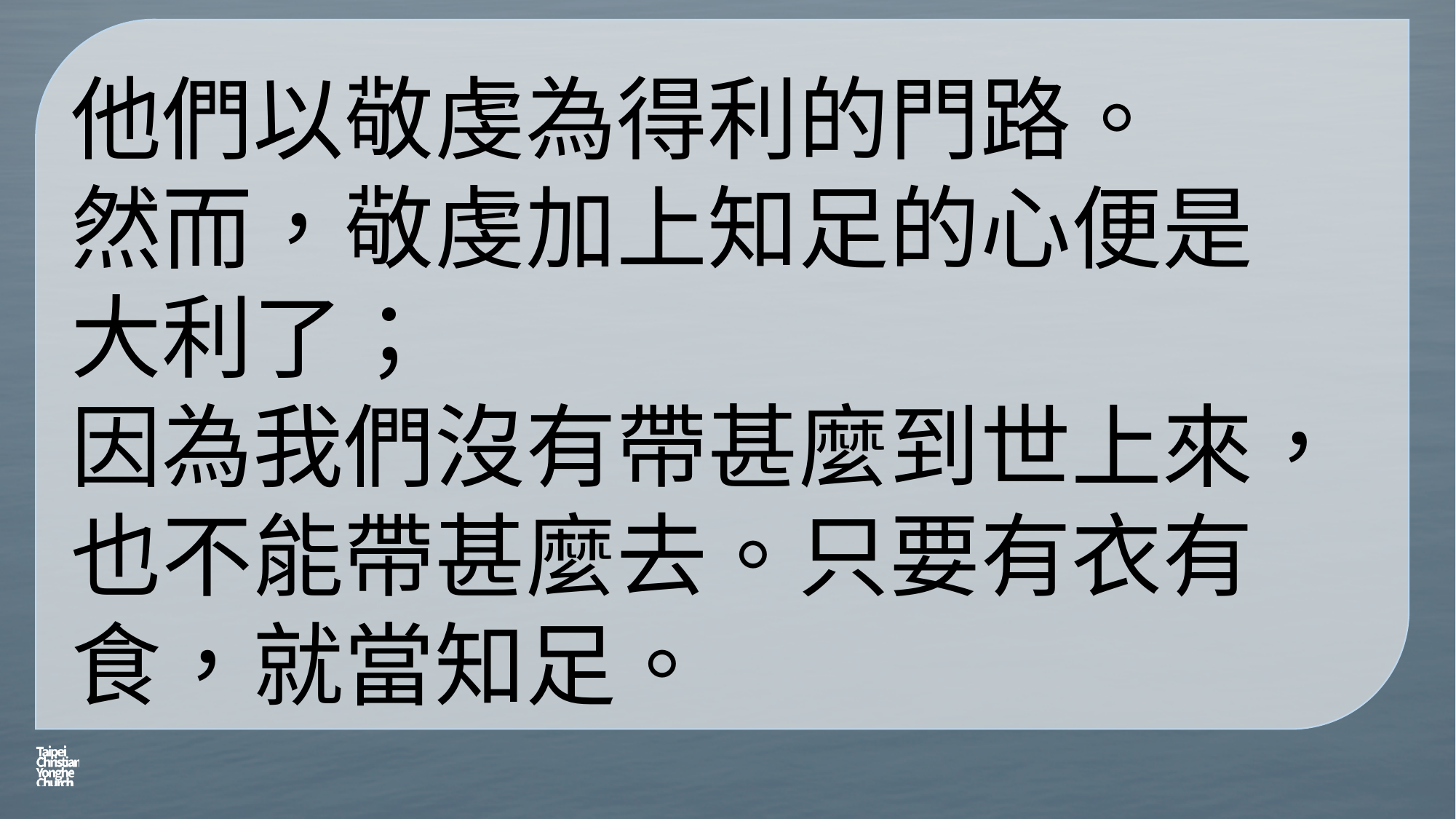

他們以敬虔為得利的門路。
然而，敬虔加上知足的心便是大利了；
因為我們沒有帶甚麼到世上來，也不能帶甚麼去。只要有衣有食，就當知足。